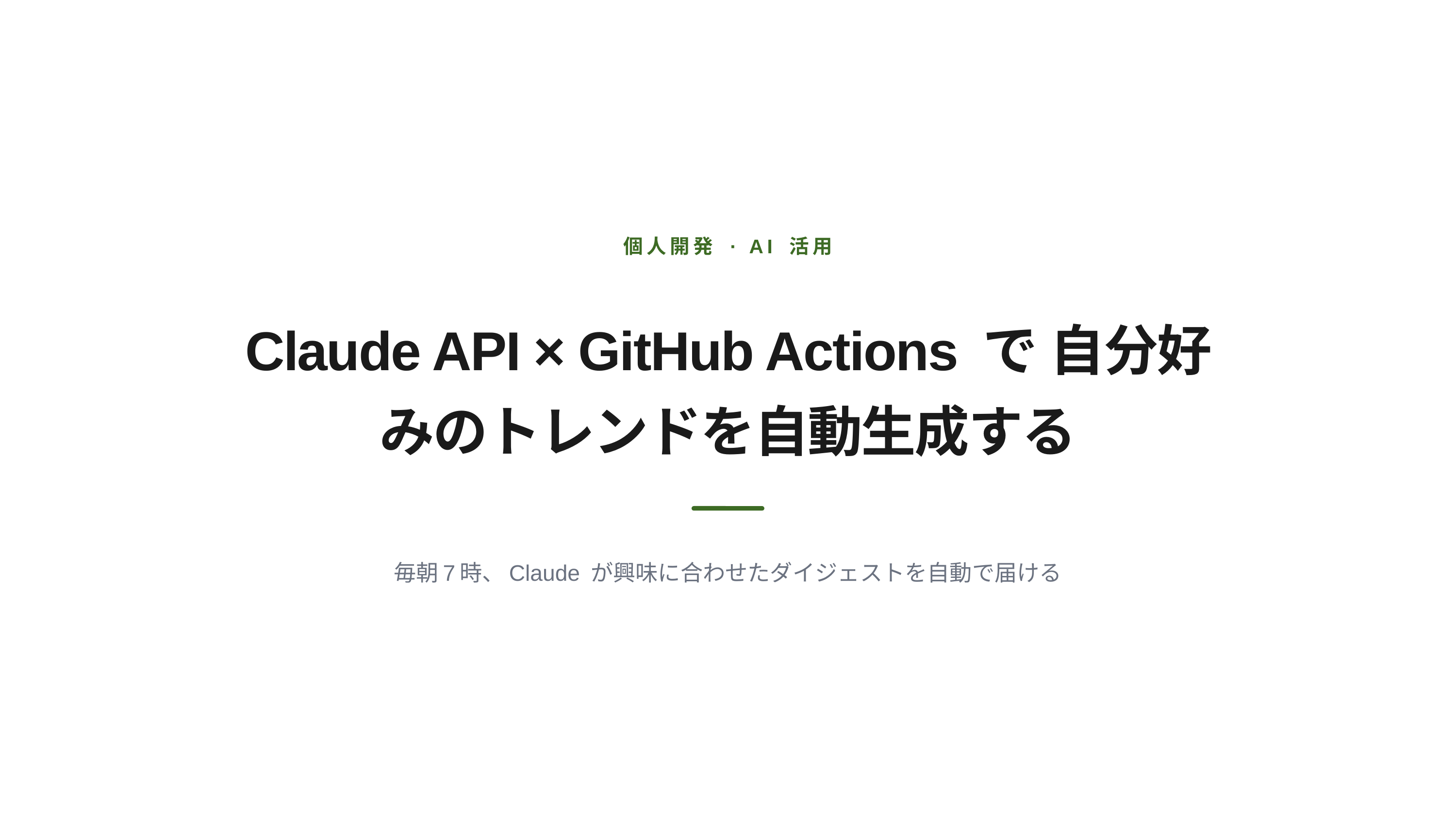

個人開発 · AI 活用
Claude API × GitHub Actions で 自分好みのトレンドを自動生成する

毎朝7時、Claude が興味に合わせたダイジェストを自動で届ける